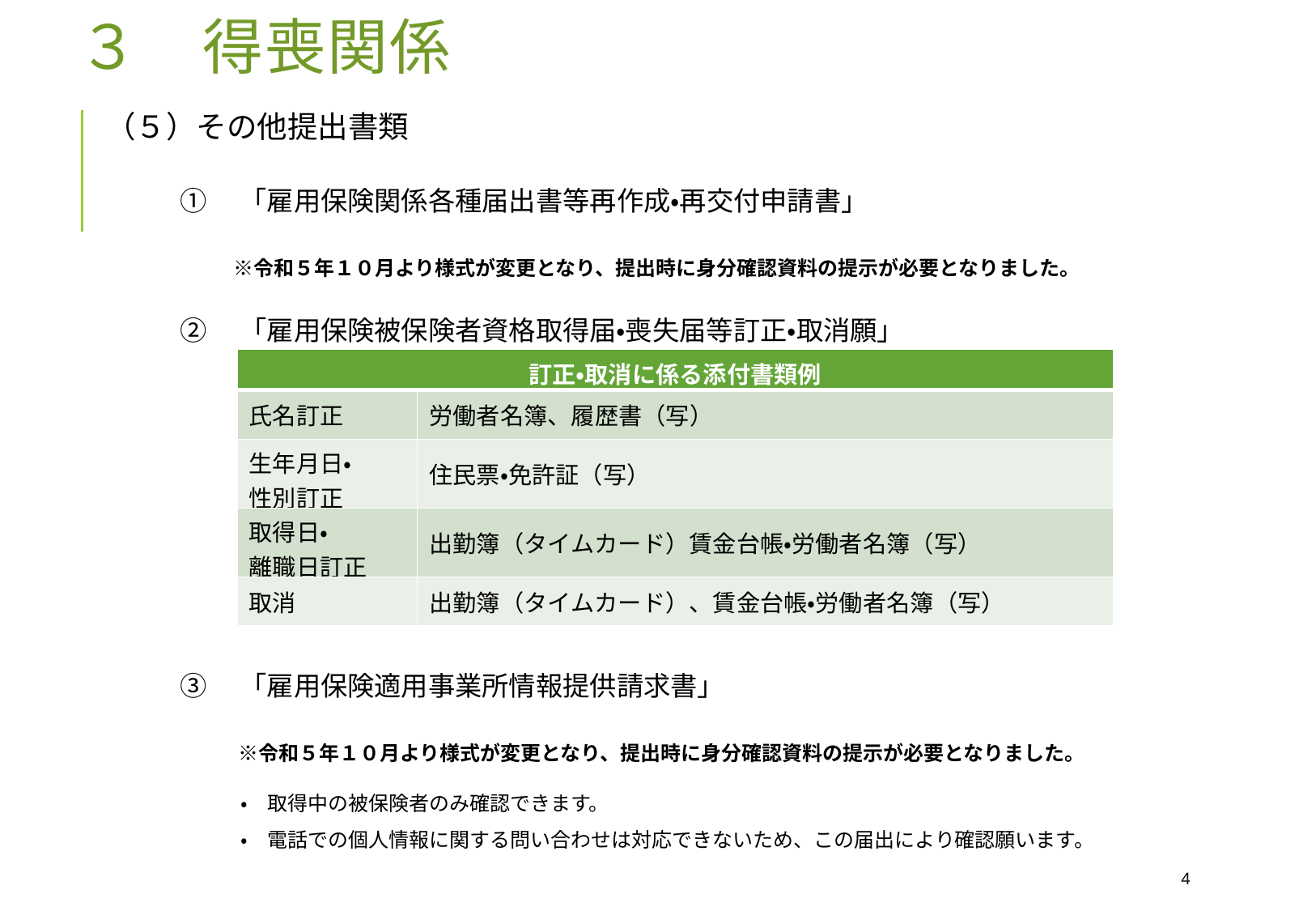

３　得喪関係
（５）その他提出書類
①　「雇用保険関係各種届出書等再作成・再交付申請書」
　　※令和５年１０月より様式が変更となり、提出時に身分確認資料の提示が必要となりました。
②　「雇用保険被保険者資格取得届・喪失届等訂正・取消願」

③　「雇用保険適用事業所情報提供請求書」
　　 ※令和５年１０月より様式が変更となり、提出時に身分確認資料の提示が必要となりました。
　　　・　取得中の被保険者のみ確認できます。
　　　・　電話での個人情報に関する問い合わせは対応できないため、この届出により確認願います。

| 訂正・取消に係る添付書類例 |  |
| --- | --- |
| 氏名訂正 | 労働者名簿、履歴書（写） |
| 生年月日・ 性別訂正 | 住民票・免許証（写） |
| 取得日・ 離職日訂正 | 出勤簿（タイムカード）賃金台帳・労働者名簿（写） |
| 取消 | 出勤簿（タイムカード）、賃金台帳・労働者名簿（写） |
4